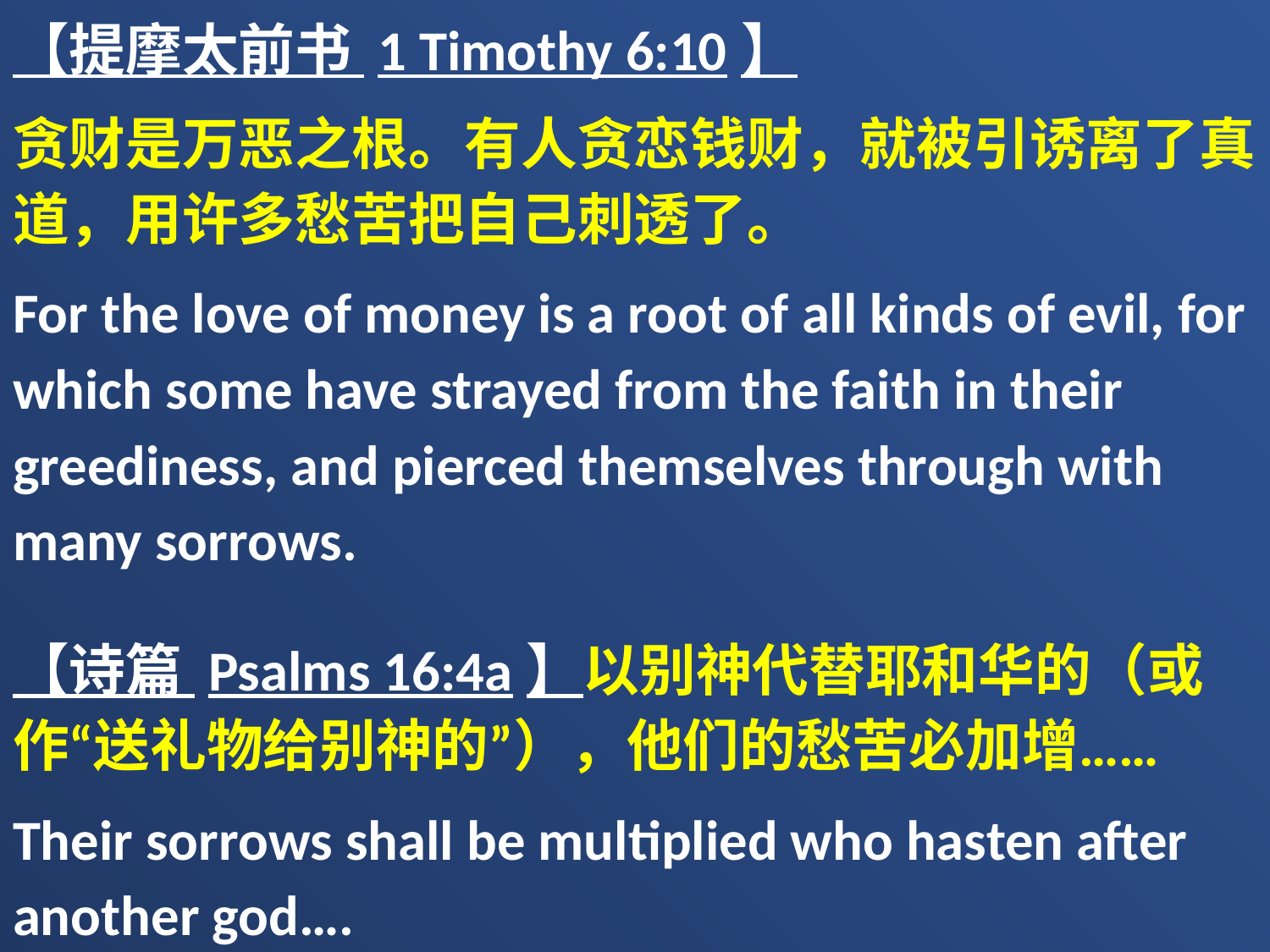

【提摩太前书 1 Timothy 6:10】
贪财是万恶之根。有人贪恋钱财，就被引诱离了真道，用许多愁苦把自己刺透了。
For the love of money is a root of all kinds of evil, for which some have strayed from the faith in their greediness, and pierced themselves through with many sorrows.

【诗篇 Psalms 16:4a】以别神代替耶和华的（或作“送礼物给别神的”），他们的愁苦必加增……
Their sorrows shall be multiplied who hasten after another god….